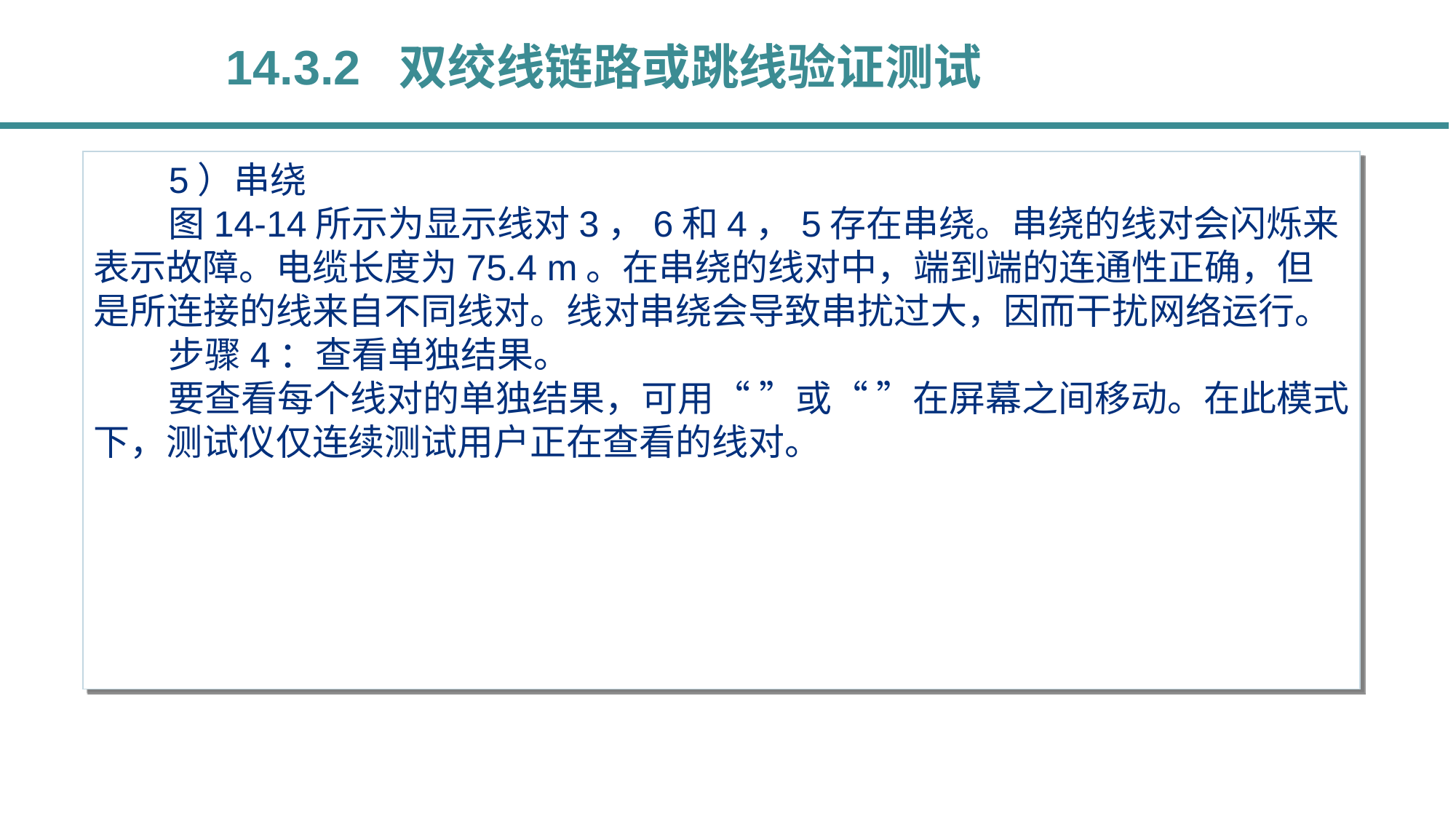

14.3.2  双绞线链路或跳线验证测试
5）串绕
图14-14所示为显示线对3，6和4，5存在串绕。串绕的线对会闪烁来表示故障。电缆长度为75.4 m。在串绕的线对中，端到端的连通性正确，但是所连接的线来自不同线对。线对串绕会导致串扰过大，因而干扰网络运行。
步骤4：查看单独结果。
要查看每个线对的单独结果，可用“ ”或“ ”在屏幕之间移动。在此模式下，测试仪仅连续测试用户正在查看的线对。